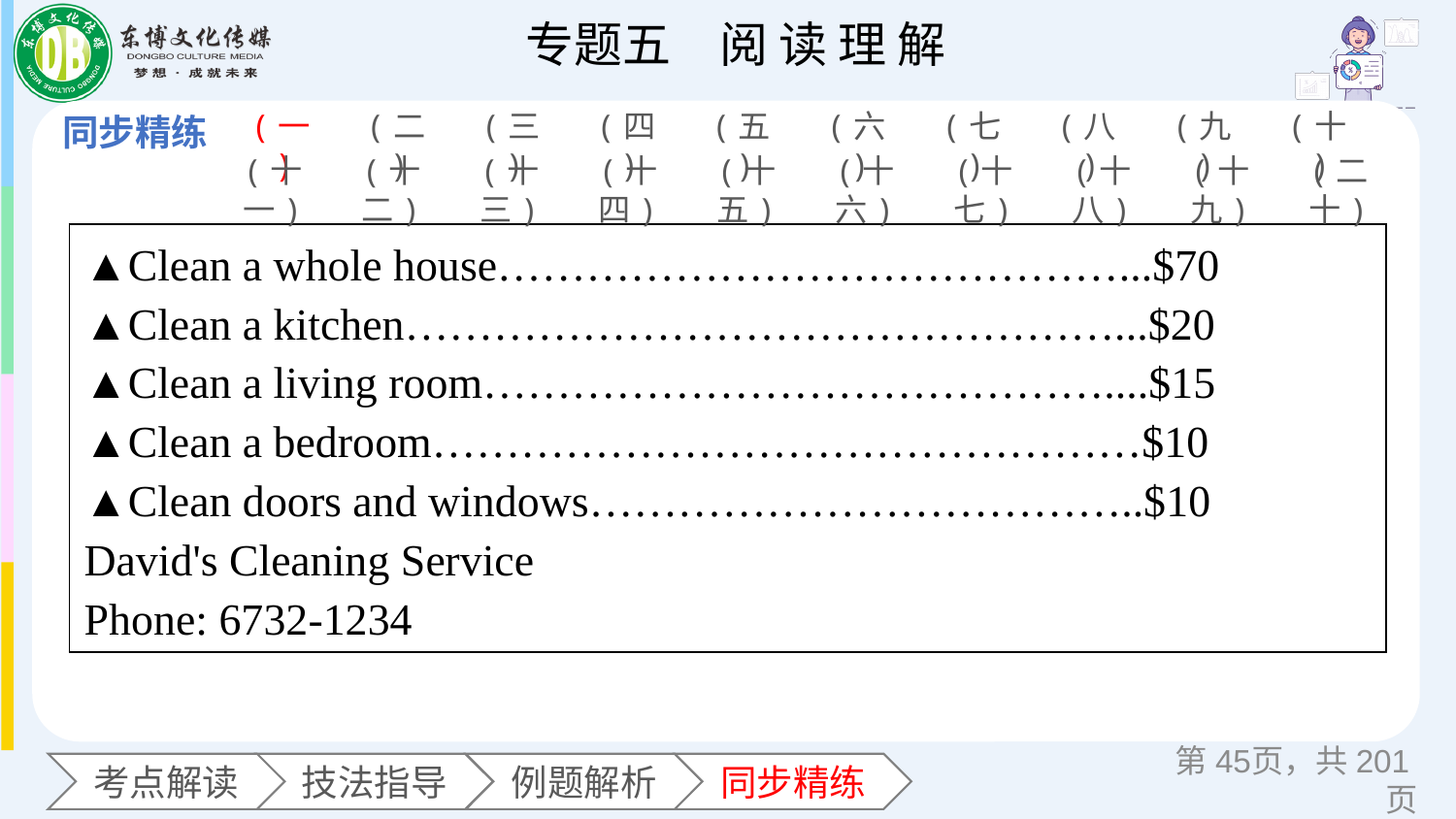

(一)
(二)
(三)
(四)
(五)
(六)
(七)
(八)
(九)
(十)
(十一)
(十二)
(十三)
(十四)
(十五)
(十六)
(十七)
(十八)
(十九)
(二十)
| ▲Clean a whole house……………………………………...$70 ▲Clean a kitchen…………………………………………...$20 ▲Clean a living room……………………………………....$15 ▲Clean a bedroom…………………………………………$10 ▲Clean doors and windows………………………………..$10 David's Cleaning Service Phone: 6732-1234 |
| --- |
第45页，共201页